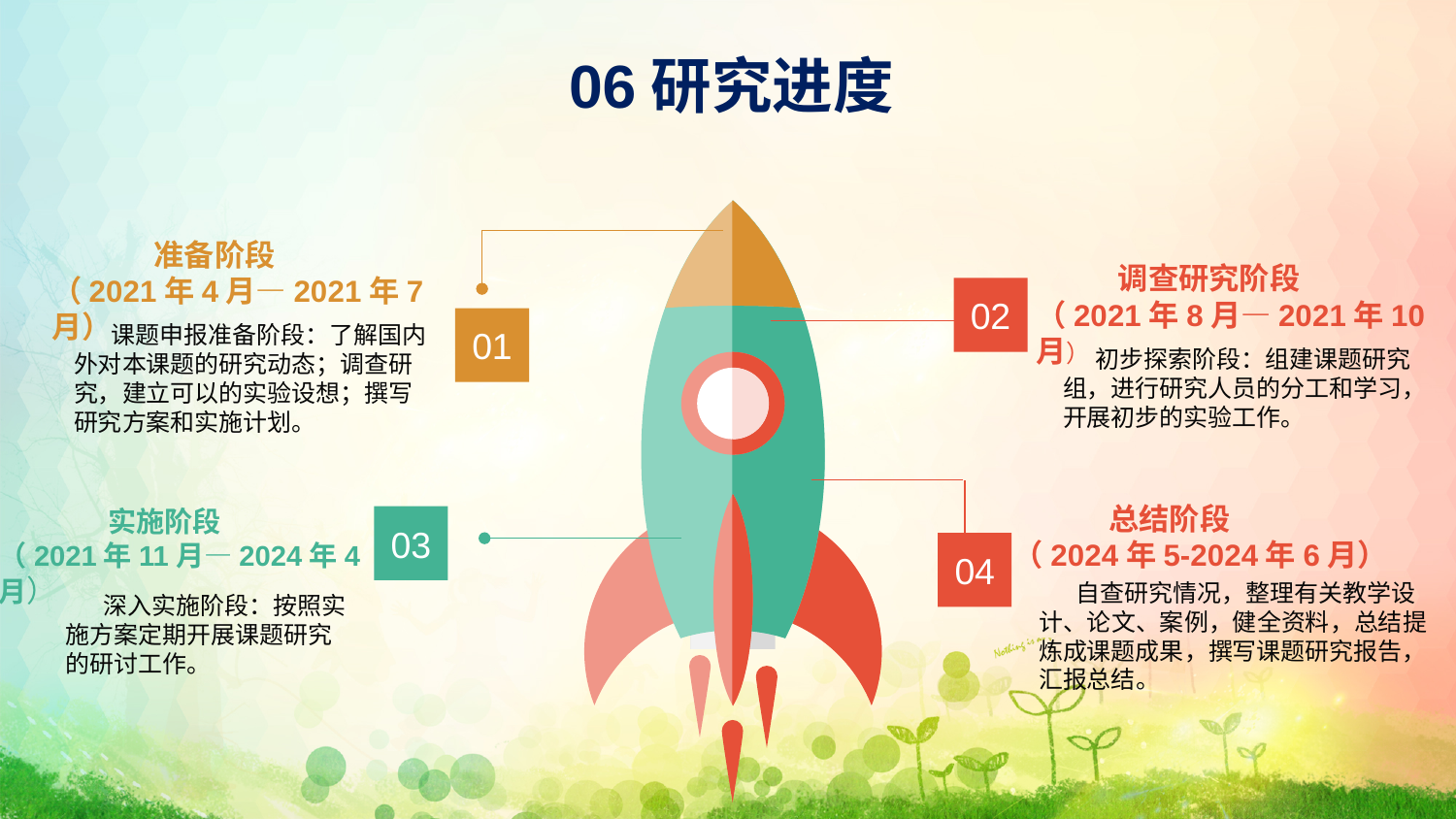

06研究进度

              准备阶段
（2021年4月—2021年7月）
           调查研究阶段
（2021年8月—2021年10月）
02
01
      课题申报准备阶段：了解国内外对本课题的研究动态；调查研究，建立可以的实验设想；撰写研究方案和实施计划。
     初步探索阶段：组建课题研究组，进行研究人员的分工和学习，开展初步的实验工作。
             总结阶段
（2024年5-2024年6月）
               实施阶段
（2021年11月—2024年4月）
03
04
      自查研究情况，整理有关教学设计、论文、案例，健全资料，总结提炼成课题成果，撰写课题研究报告，汇报总结。
      深入实施阶段：按照实施方案定期开展课题研究的研讨工作。